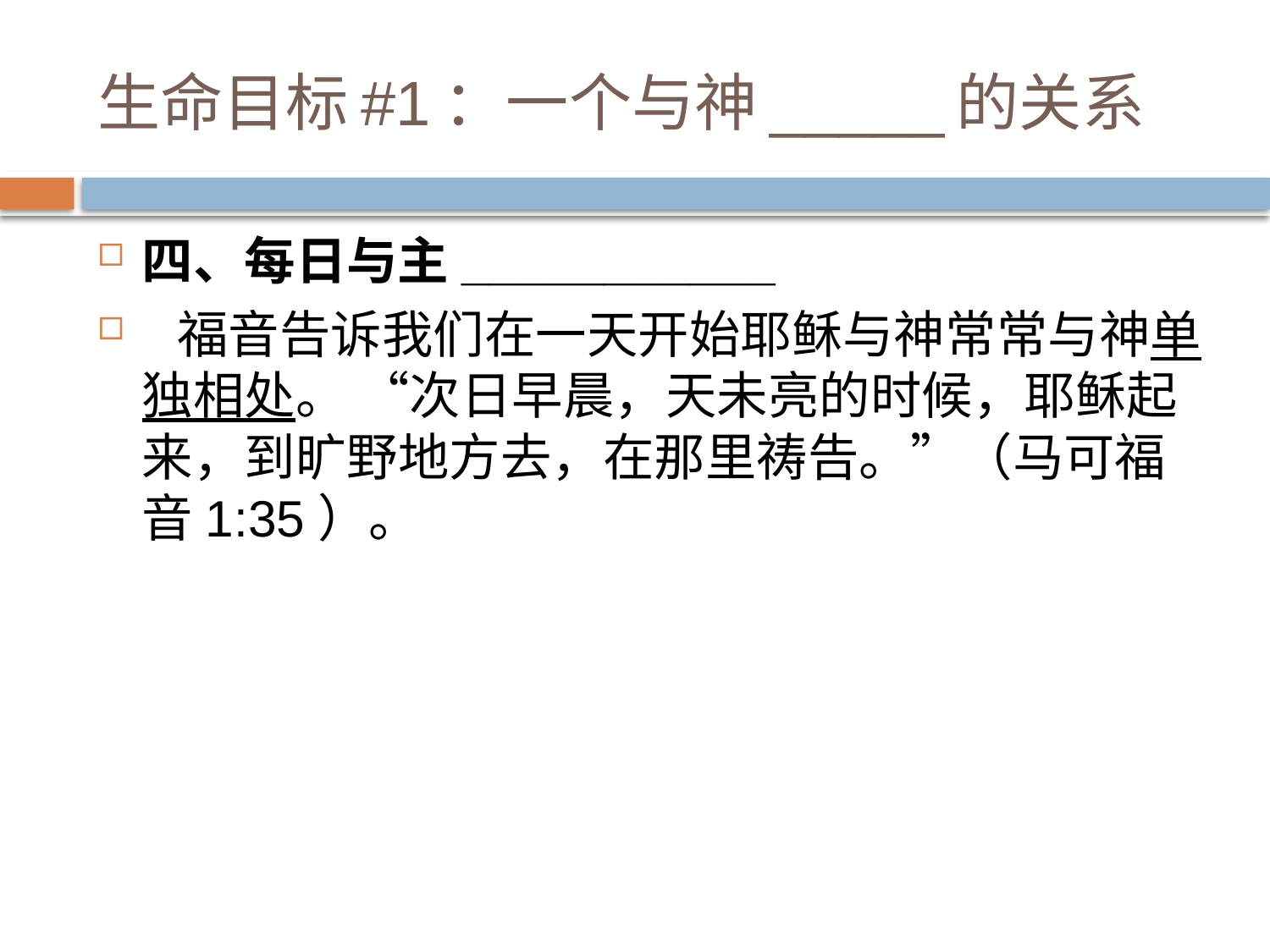

# 生命目标#1：一个与神_____的关系
四、每日与主___________
  福音告诉我们在一天开始耶稣与神常常与神单独相处。 “次日早晨，天未亮的时候，耶稣起来，到旷野地方去，在那里祷告。”（马可福音1:35）。